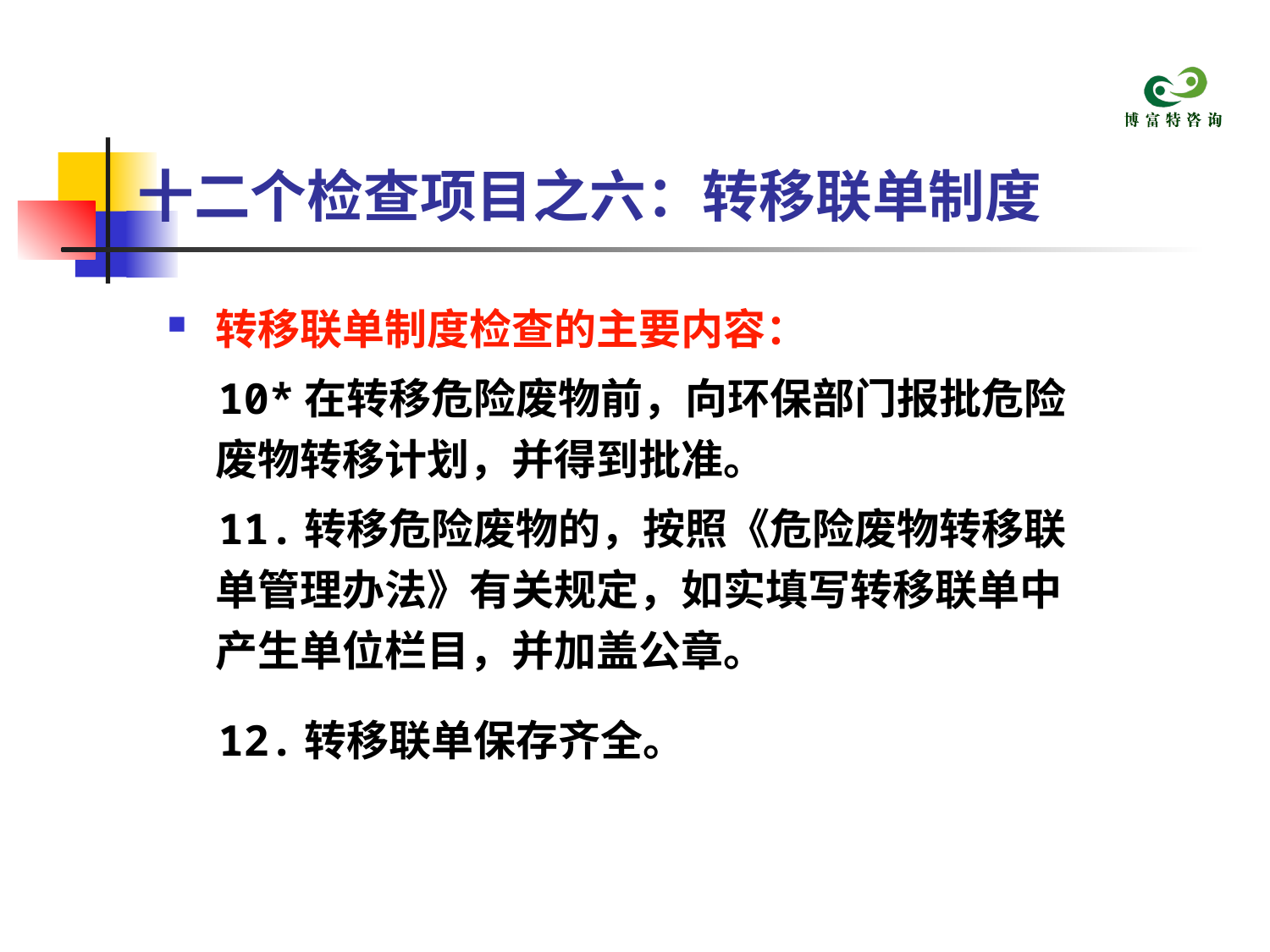

# 十二个检查项目之六：转移联单制度
转移联单制度检查的主要内容：
  10*在转移危险废物前，向环保部门报批危险废物转移计划，并得到批准。
  11.转移危险废物的，按照《危险废物转移联单管理办法》有关规定，如实填写转移联单中产生单位栏目，并加盖公章。
  12.转移联单保存齐全。